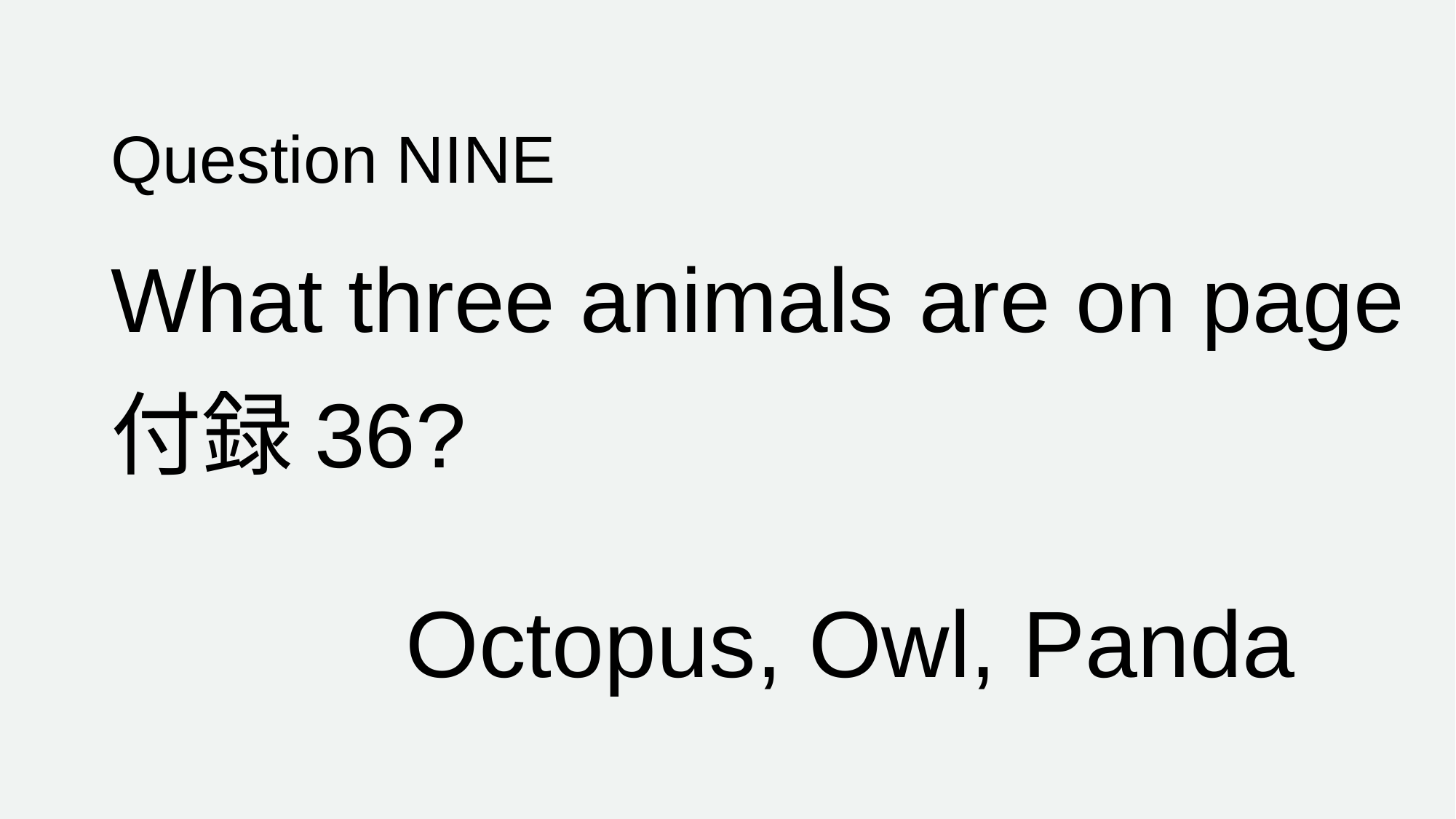

# Question NINE
What three animals are on page
付録36?
Octopus, Owl, Panda